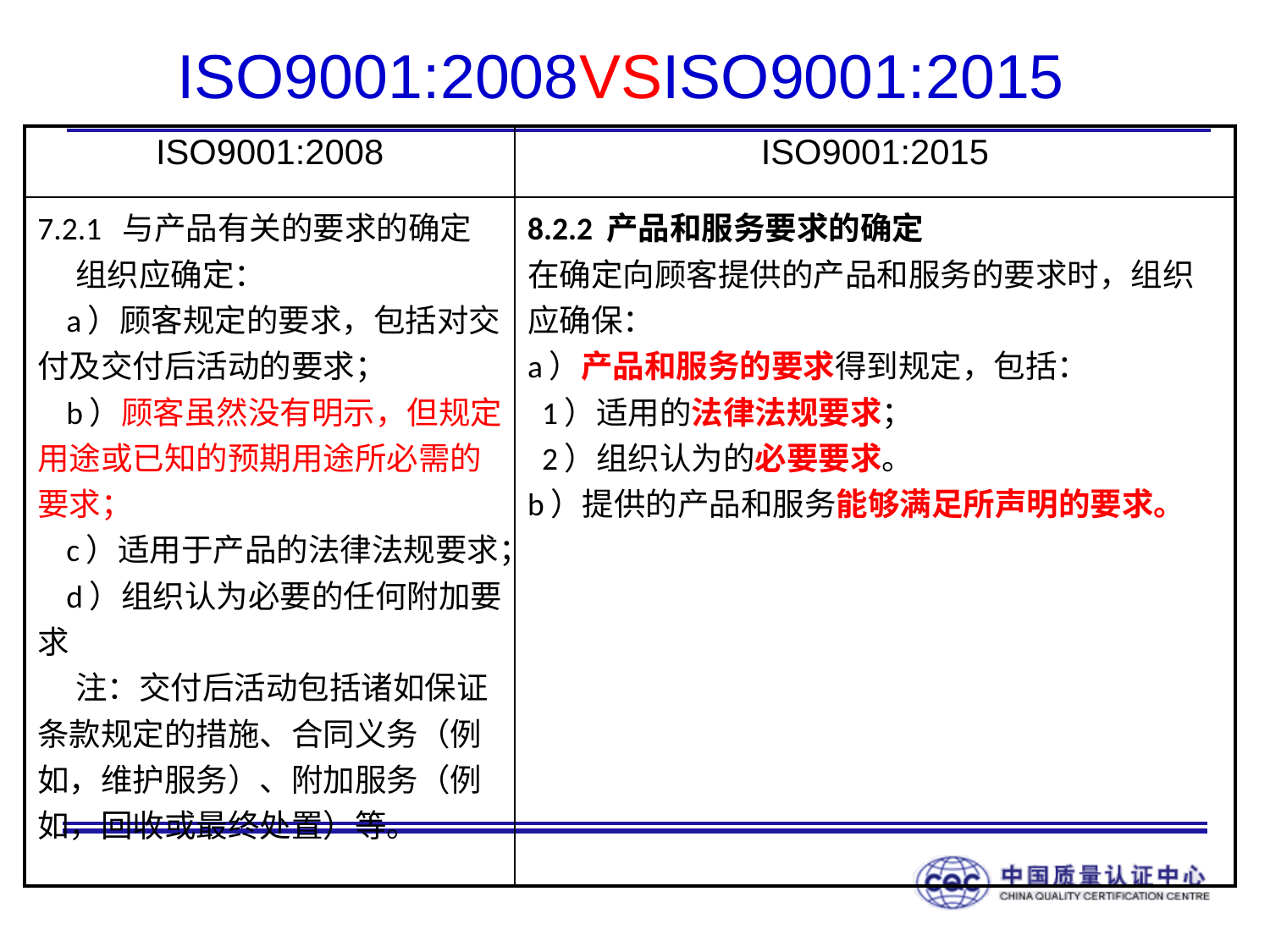

# ISO9001:2008VSISO9001:2015
| ISO9001:2008 | ISO9001:2015 |
| --- | --- |
| 7.2.1 与产品有关的要求的确定 组织应确定： a）顾客规定的要求，包括对交付及交付后活动的要求； b）顾客虽然没有明示，但规定用途或已知的预期用途所必需的要求； c）适用于产品的法律法规要求； d）组织认为必要的任何附加要求 注：交付后活动包括诸如保证条款规定的措施、合同义务（例如，维护服务）、附加服务（例如，回收或最终处置）等。 | 8.2.2 产品和服务要求的确定 在确定向顾客提供的产品和服务的要求时，组织应确保： a）产品和服务的要求得到规定，包括： 1）适用的法律法规要求； 2）组织认为的必要要求。 b）提供的产品和服务能够满足所声明的要求。 |
168